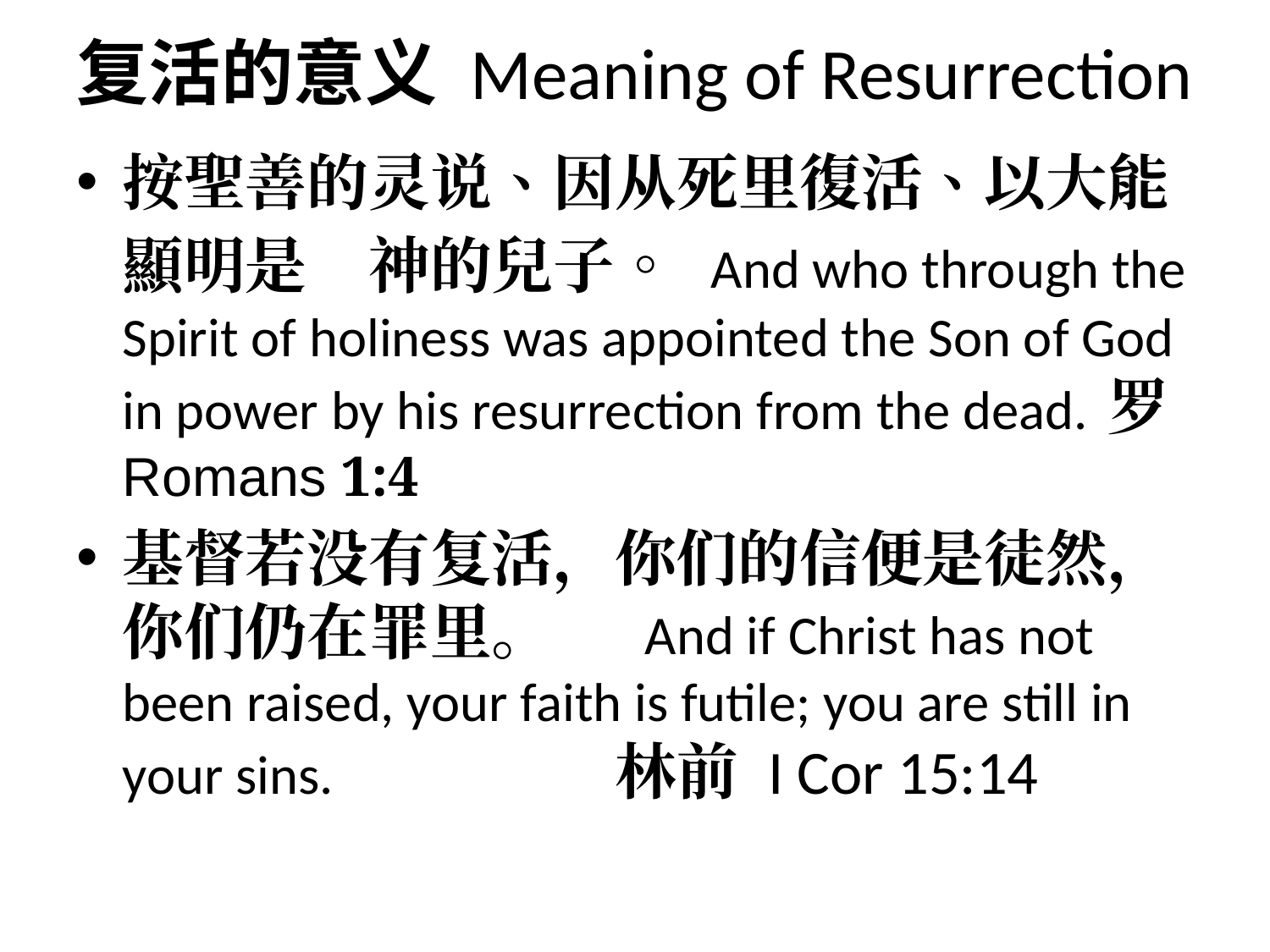

# 复活的意义 Meaning of Resurrection
按聖善的灵说、因从死里復活、以大能顯明是　神的兒子。 And who through the Spirit of holiness was appointed the Son of God in power by his resurrection from the dead. 			罗 Romans 1:4
基督若没有复活，你们的信便是徒然，你们仍在罪里。	 And if Christ has not been raised, your faith is futile; you are still in your sins.            		林前 I Cor 15:14